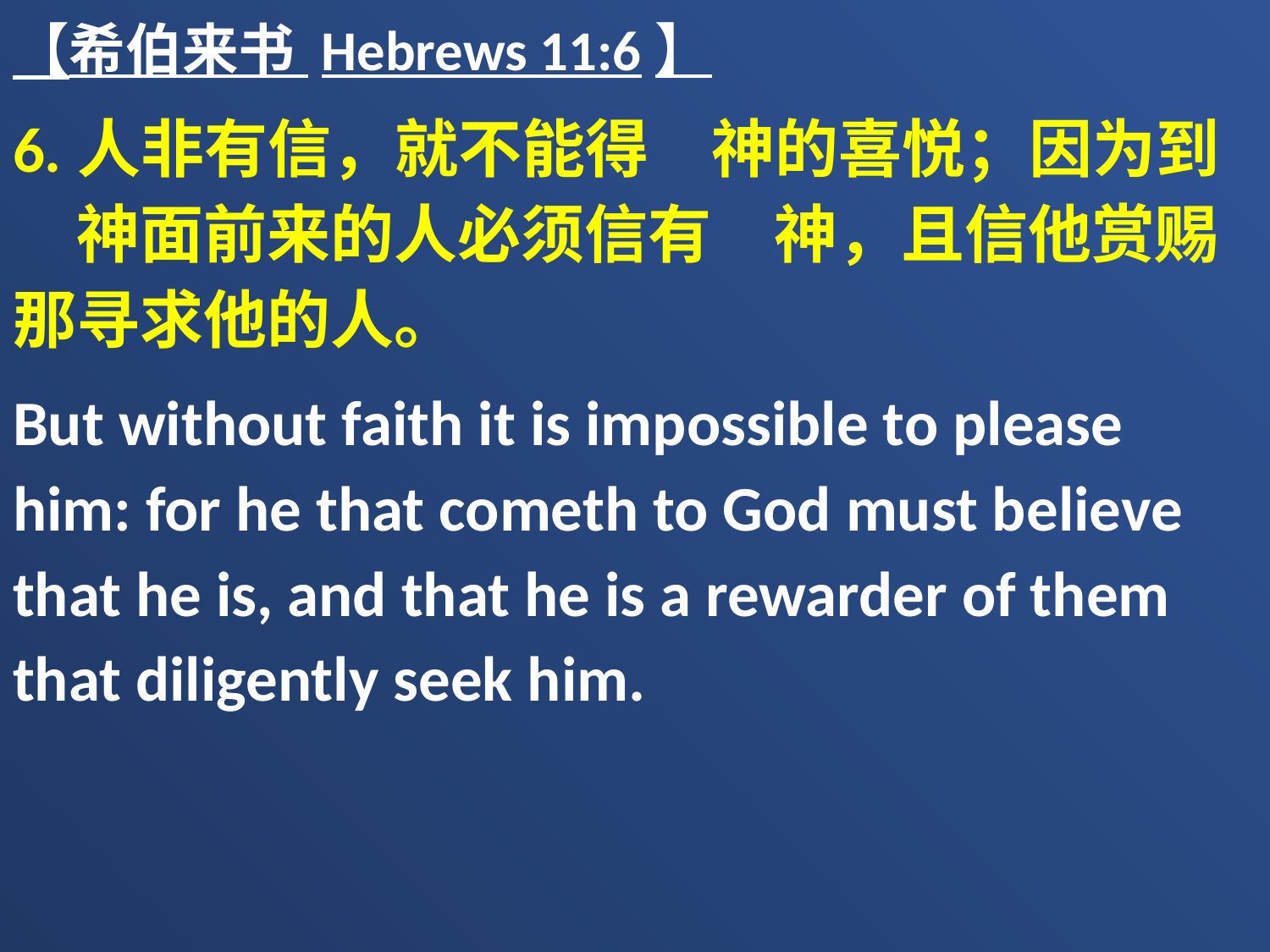

【希伯来书 Hebrews 11:6】
6.人非有信，就不能得　神的喜悦；因为到　神面前来的人必须信有　神，且信他赏赐那寻求他的人。
But without faith it is impossible to please him: for he that cometh to God must believe that he is, and that he is a rewarder of them that diligently seek him.